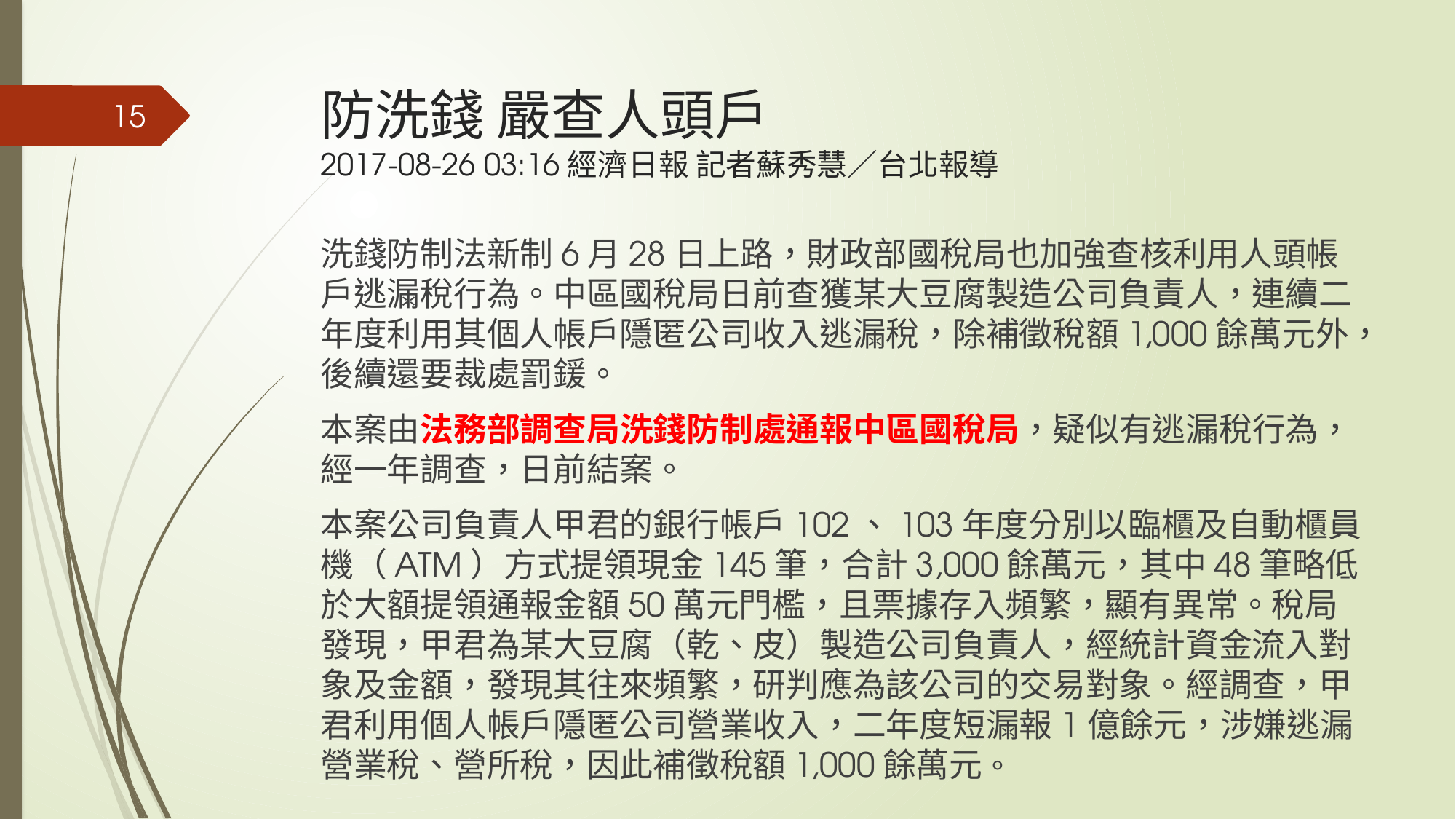

# 防洗錢 嚴查人頭戶 2017-08-26 03:16經濟日報 記者蘇秀慧／台北報導
15
洗錢防制法新制6月28日上路，財政部國稅局也加強查核利用人頭帳戶逃漏稅行為。中區國稅局日前查獲某大豆腐製造公司負責人，連續二年度利用其個人帳戶隱匿公司收入逃漏稅，除補徵稅額1,000餘萬元外，後續還要裁處罰鍰。
本案由法務部調查局洗錢防制處通報中區國稅局，疑似有逃漏稅行為，經一年調查，日前結案。
本案公司負責人甲君的銀行帳戶102、103年度分別以臨櫃及自動櫃員機（ATM）方式提領現金145筆，合計3,000餘萬元，其中48筆略低於大額提領通報金額50萬元門檻，且票據存入頻繁，顯有異常。稅局發現，甲君為某大豆腐（乾、皮）製造公司負責人，經統計資金流入對象及金額，發現其往來頻繁，研判應為該公司的交易對象。經調查，甲君利用個人帳戶隱匿公司營業收入，二年度短漏報1億餘元，涉嫌逃漏營業稅、營所稅，因此補徵稅額1,000餘萬元。